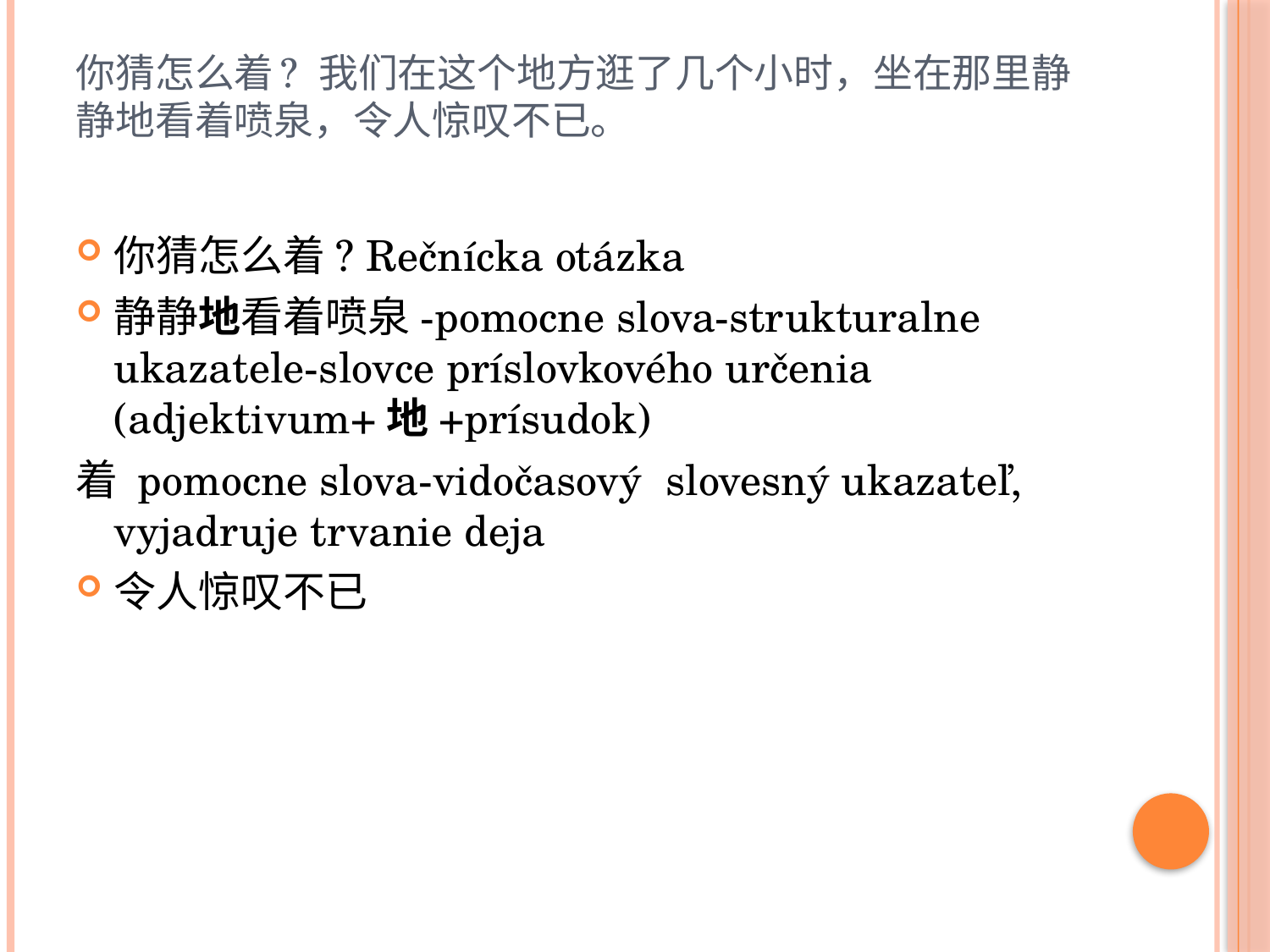

# 你猜怎么着? 我们在这个地方逛了几个小时，坐在那里静静地看着喷泉，令人惊叹不已。
你猜怎么着? Rečnícka otázka
静静地看着喷泉-pomocne slova-strukturalne ukazatele-slovce príslovkového určenia (adjektivum+地+prísudok)
着 pomocne slova-vidočasový  slovesný ukazateľ, vyjadruje trvanie deja
令人惊叹不已